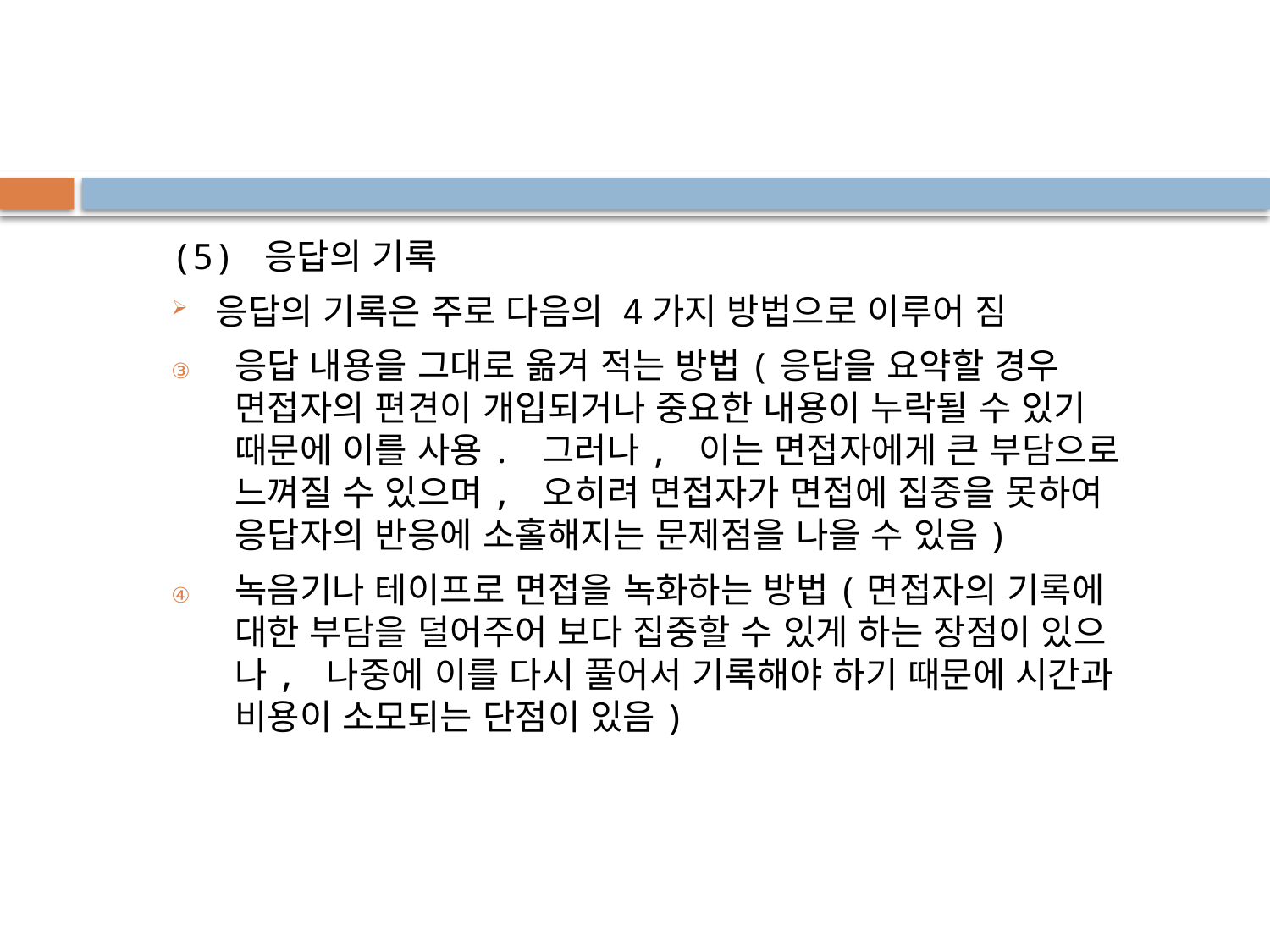

(5) 응답의 기록
응답의 기록은 주로 다음의 4가지 방법으로 이루어 짐
응답 내용을 그대로 옮겨 적는 방법(응답을 요약할 경우 면접자의 편견이 개입되거나 중요한 내용이 누락될 수 있기 때문에 이를 사용. 그러나, 이는 면접자에게 큰 부담으로 느껴질 수 있으며, 오히려 면접자가 면접에 집중을 못하여 응답자의 반응에 소홀해지는 문제점을 나을 수 있음)
녹음기나 테이프로 면접을 녹화하는 방법(면접자의 기록에 대한 부담을 덜어주어 보다 집중할 수 있게 하는 장점이 있으나, 나중에 이를 다시 풀어서 기록해야 하기 때문에 시간과 비용이 소모되는 단점이 있음)